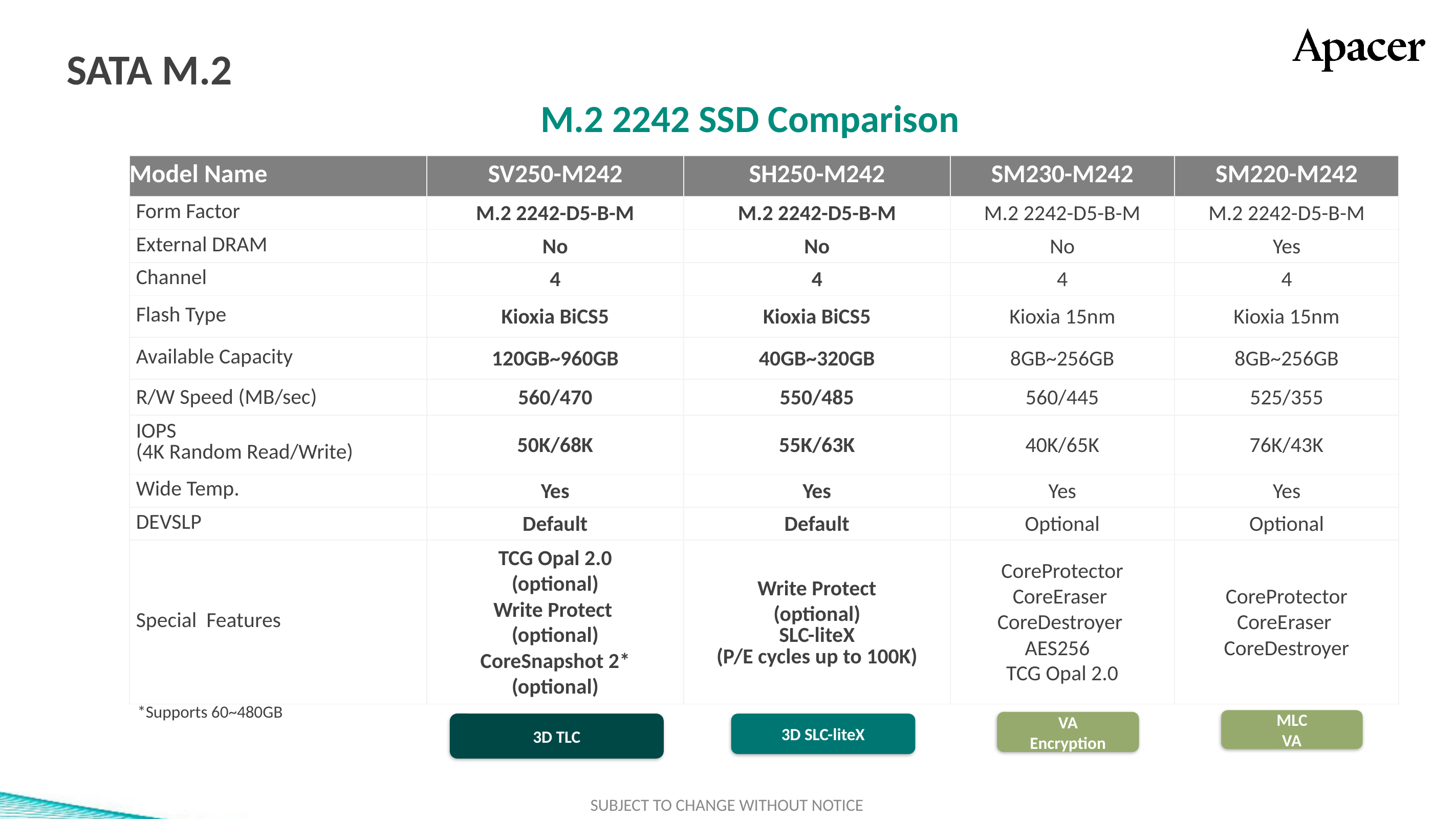

# SATA M.2
M.2 2242 SSD Comparison

| Model Name | SV250-M242 | SH250-M242 | SM230-M242 | SM220-M242 |
| --- | --- | --- | --- | --- |
| Form Factor | M.2 2242-D5-B-M | M.2 2242-D5-B-M | M.2 2242-D5-B-M | M.2 2242-D5-B-M |
| External DRAM | No | No | No | Yes |
| Channel | 4 | 4 | 4 | 4 |
| Flash Type | Kioxia BiCS5 | Kioxia BiCS5 | Kioxia 15nm | Kioxia 15nm |
| Available Capacity | 120GB~960GB | 40GB~320GB | 8GB~256GB | 8GB~256GB |
| R/W Speed (MB/sec) | 560/470 | 550/485 | 560/445 | 525/355 |
| IOPS (4K Random Read/Write) | 50K/68K | 55K/63K | 40K/65K | 76K/43K |
| Wide Temp. | Yes | Yes | Yes | Yes |
| DEVSLP | Default | Default | Optional | Optional |
| Special Features | TCG Opal 2.0 (optional) Write Protect (optional) CoreSnapshot 2\* (optional) | Write Protect (optional) SLC-liteX (P/E cycles up to 100K) | CoreProtector CoreEraser CoreDestroyer AES256 TCG Opal 2.0 | CoreProtector CoreEraser CoreDestroyer |
標準色
附屬
配色
3D TLC
2D MLC
SLC-lite
SLC
類工

SLC-liteX

*Supports 60~480GB
MLC
VA
VA
Encryption
3D TLC
3D SLC-liteX